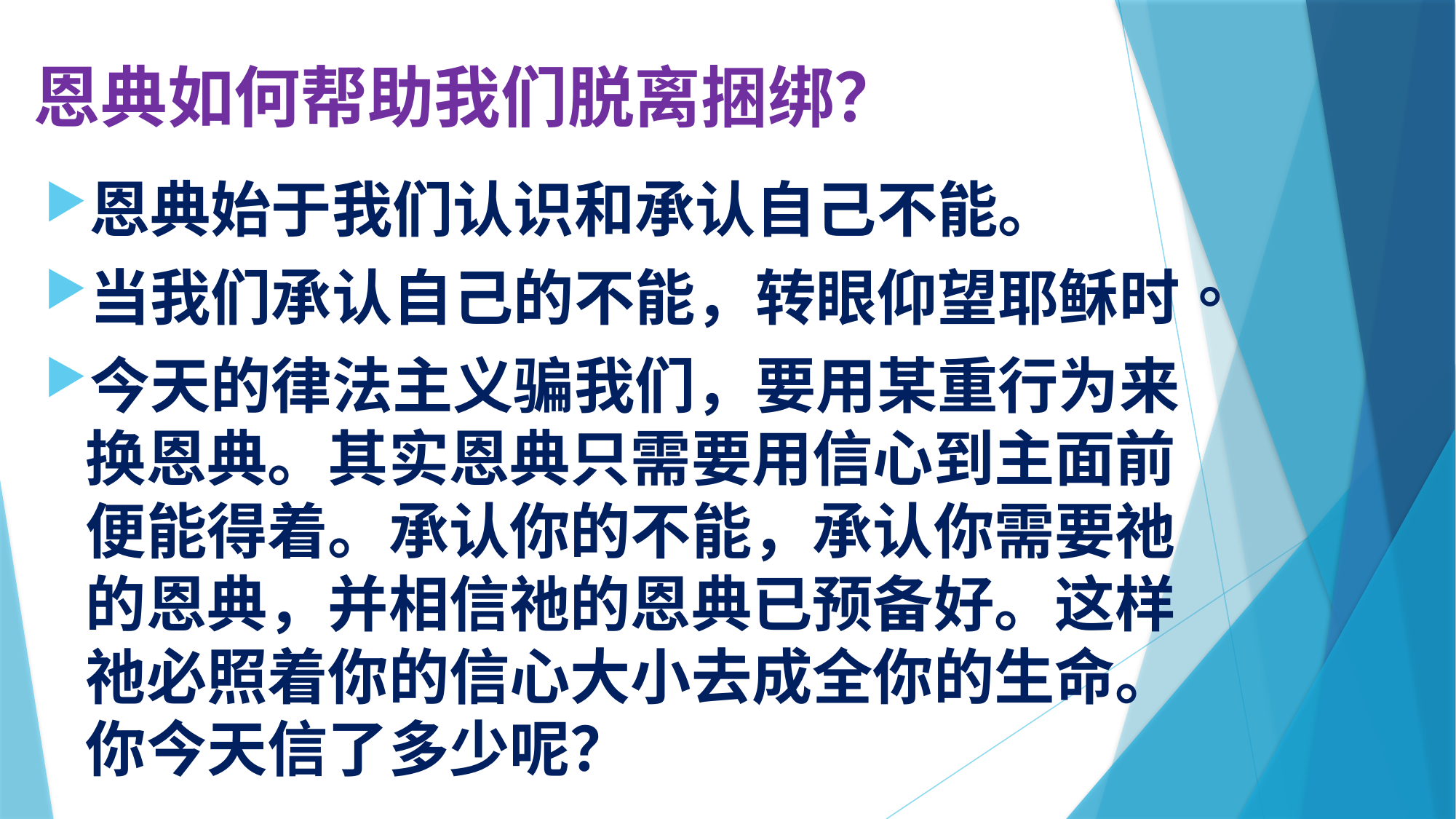

# 恩典如何帮助我们脱离捆绑？
恩典始于我们认识和承认自己不能。
当我们承认自己的不能，转眼仰望耶稣时。
今天的律法主义骗我们，要用某重行为来换恩典。其实恩典只需要用信心到主面前便能得着。承认你的不能，承认你需要祂的恩典，并相信祂的恩典已预备好。这样祂必照着你的信心大小去成全你的生命。你今天信了多少呢？